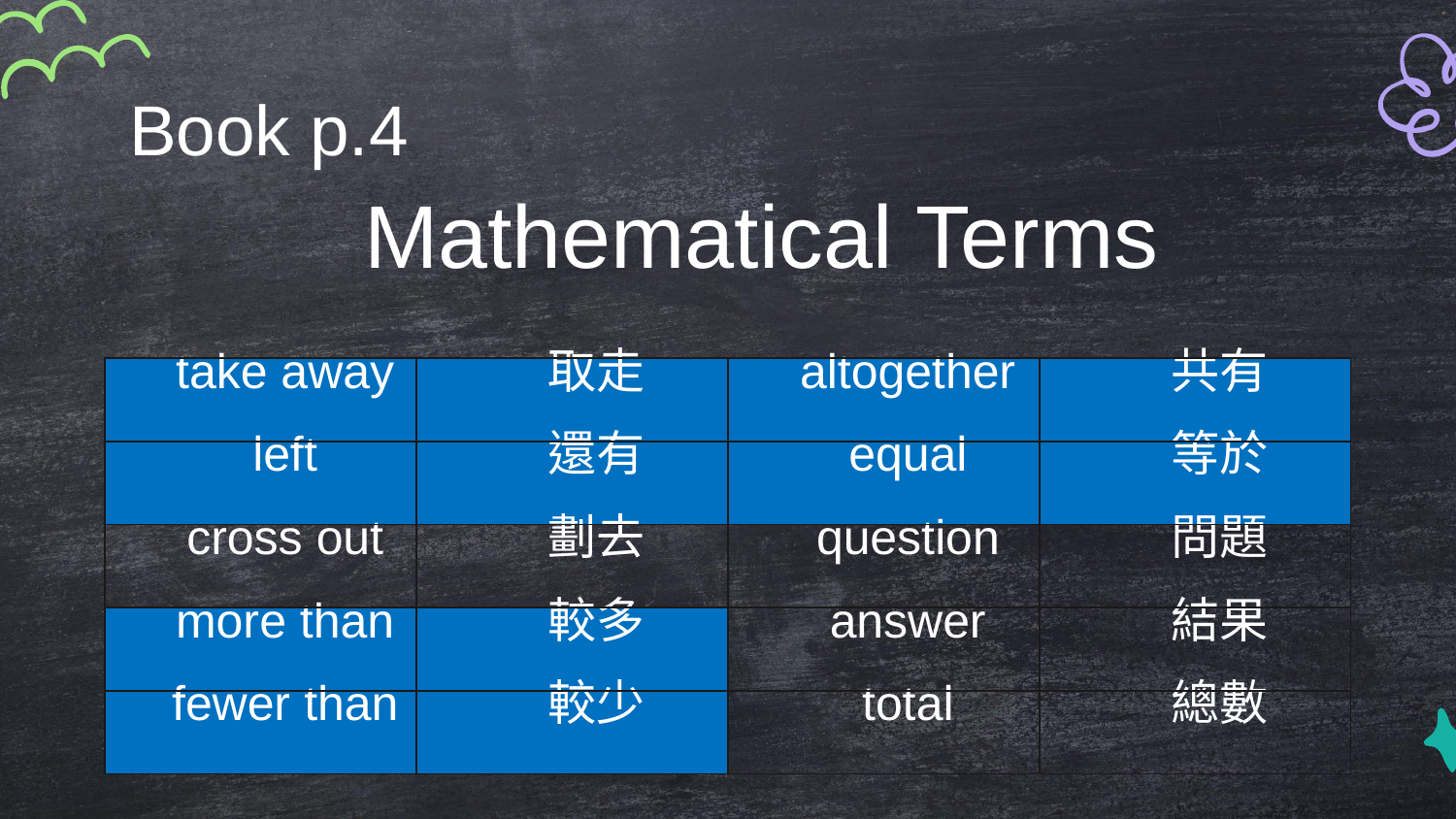

# Book p.4
Mathematical Terms
| take away | 取走 | altogether | 共有 |
| --- | --- | --- | --- |
| left | 還有 | equal | 等於 |
| cross out | 劃去 | question | 問題 |
| more than | 較多 | answer | 結果 |
| fewer than | 較少 | total | 總數 |